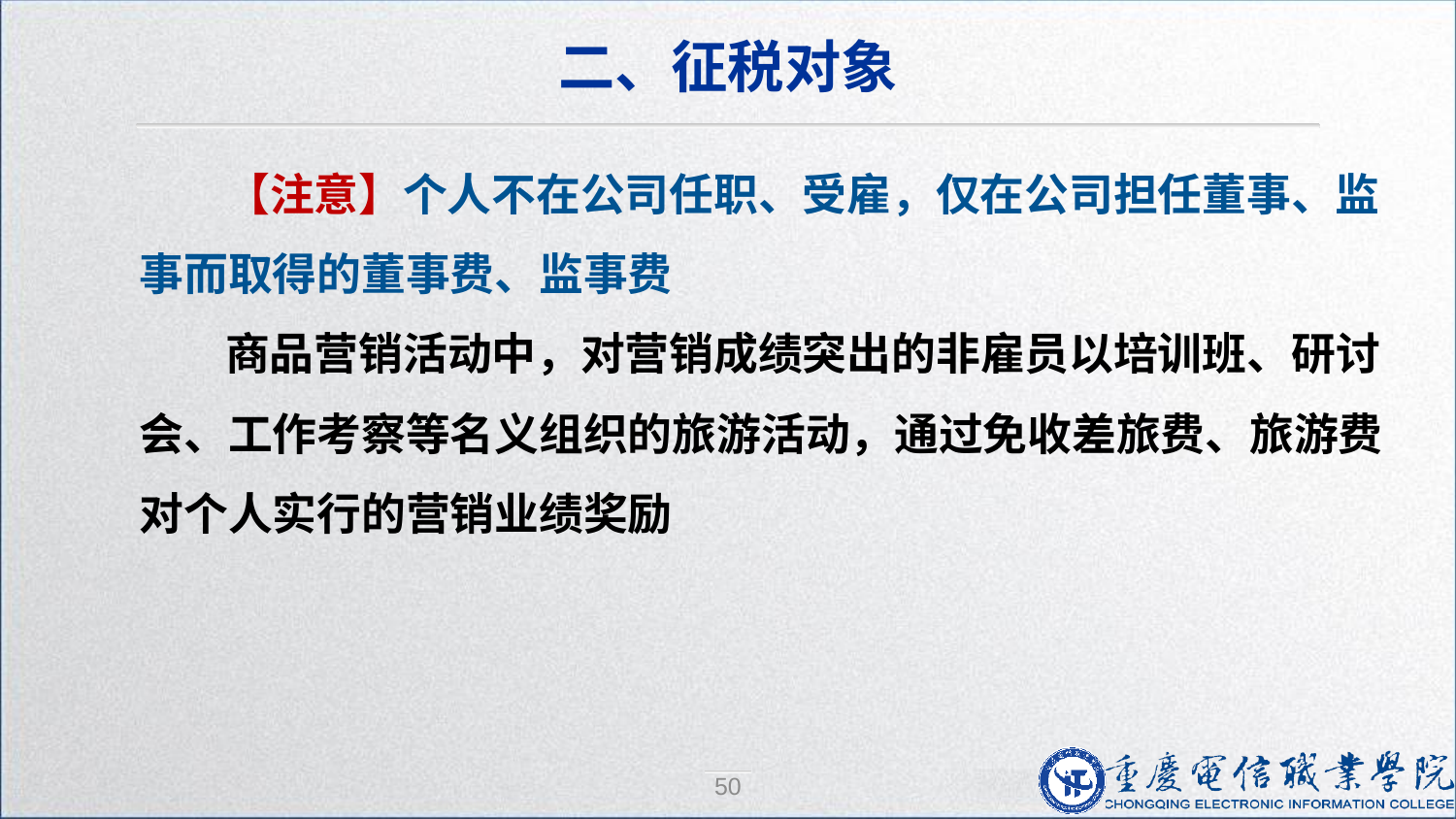

二、征税对象
【注意】个人不在公司任职、受雇，仅在公司担任董事、监事而取得的董事费、监事费
商品营销活动中，对营销成绩突出的非雇员以培训班、研讨会、工作考察等名义组织的旅游活动，通过免收差旅费、旅游费对个人实行的营销业绩奖励

50